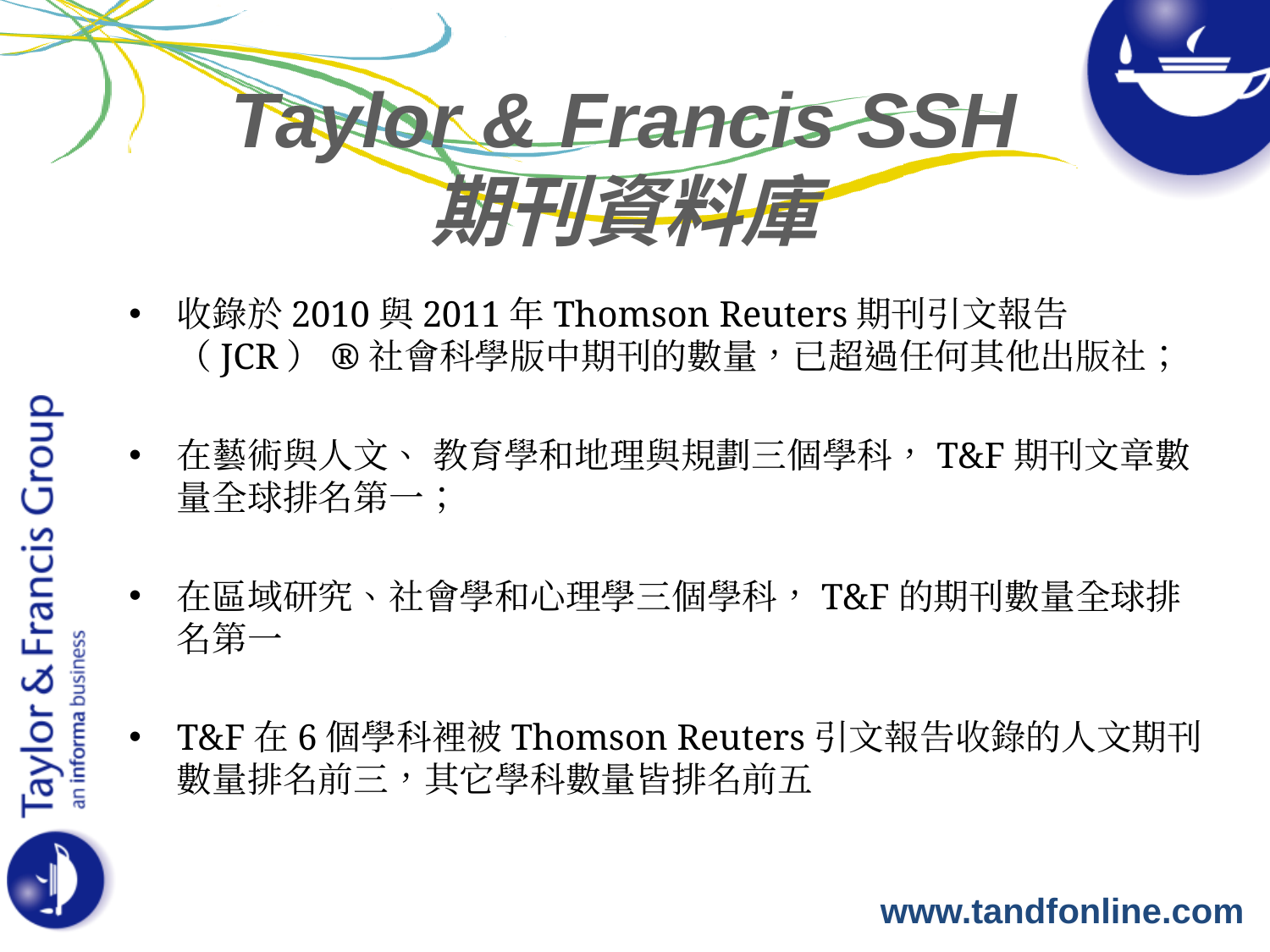

Taylor & Francis SSH 期刊資料庫
收錄於2010與2011年Thomson Reuters期刊引文報告（JCR）®社會科學版中期刊的數量，已超過任何其他出版社；

在藝術與人文、 教育學和地理與規劃三個學科，T&F期刊文章數量全球排名第一；

在區域研究、社會學和心理學三個學科，T&F的期刊數量全球排名第一

T&F在6個學科裡被Thomson Reuters引文報告收錄的人文期刊數量排名前三，其它學科數量皆排名前五